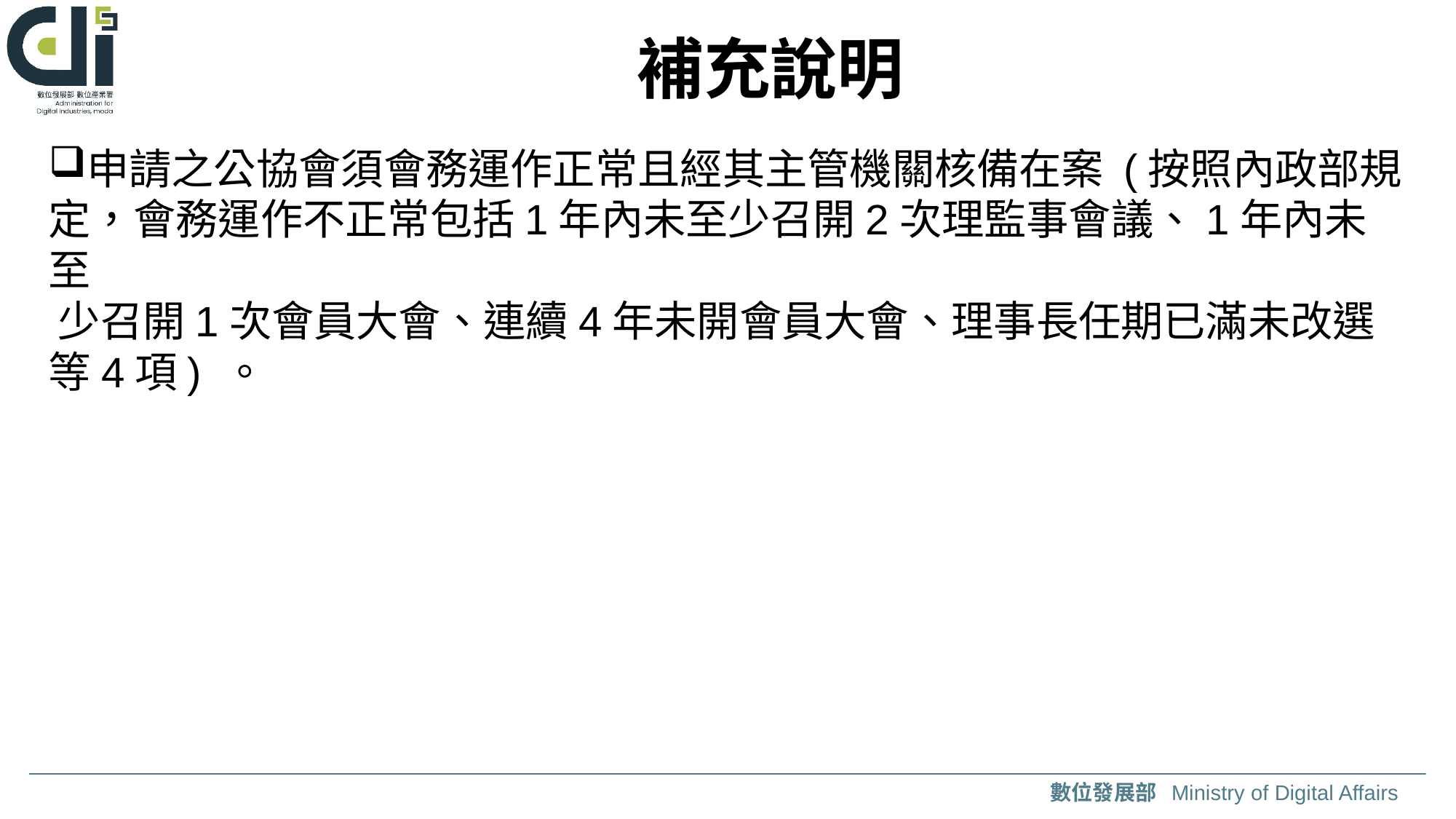

# 補充說明
申請之公協會須會務運作正常且經其主管機關核備在案 (按照內政部規定，會務運作不正常包括1年內未至少召開2次理監事會議、1年內未至
 少召開1次會員大會、連續4年未開會員大會、理事長任期已滿未改選等4項) 。